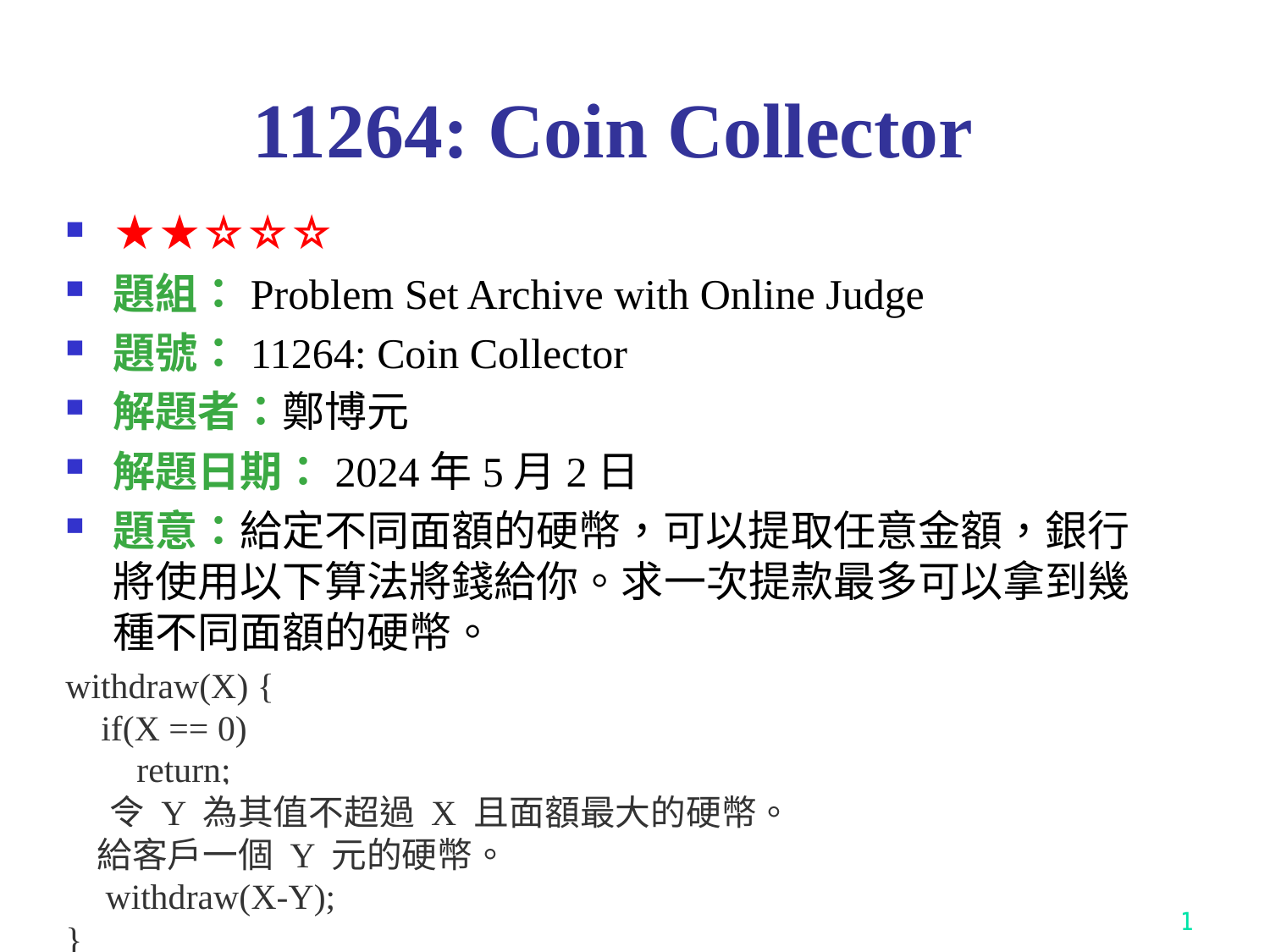

# 11264: Coin Collector
★★☆☆☆
題組：Problem Set Archive with Online Judge
題號：11264: Coin Collector
解題者：鄭博元
解題日期：2024年5月2日
題意：給定不同面額的硬幣，可以提取任意金額，銀行將使用以下算法將錢給你。求一次提款最多可以拿到幾種不同面額的硬幣。
withdraw(X) {
    if(X == 0)
        return;
    令 Y 為其值不超過 X 且面額最大的硬幣。
    給客戶一個 Y 元的硬幣。
    withdraw(X-Y);
}
1